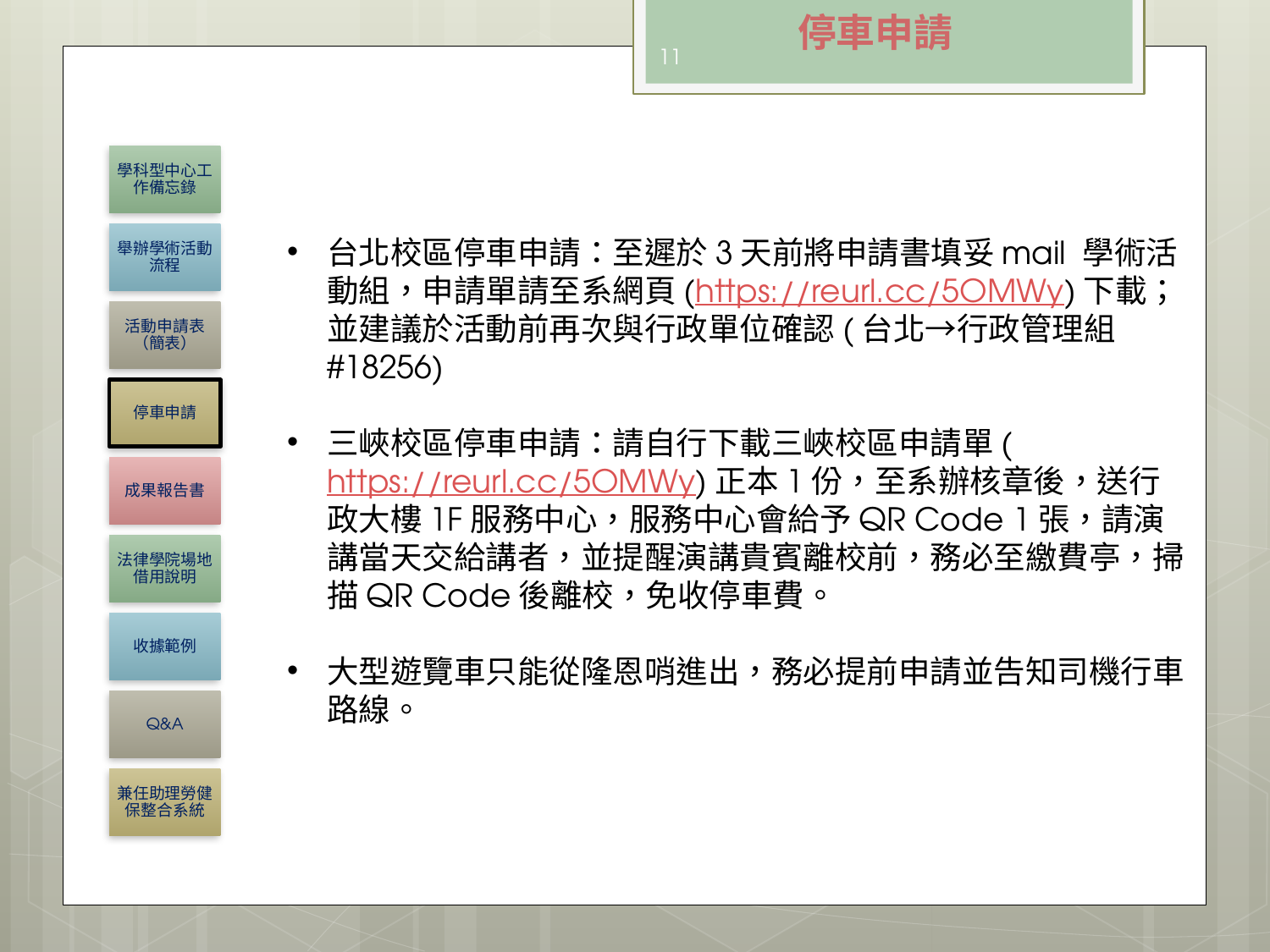

停車申請
11
學科型中心工作備忘錄
舉辦學術活動流程
活動申請表（簡表）
停車申請
成果報告書
法律學院場地借用說明
收據範例
Q&A
兼任助理勞健保整合系統

台北校區停車申請：至遲於3天前將申請書填妥mail 學術活動組，申請單請至系網頁(https://reurl.cc/5OMWy)下載；並建議於活動前再次與行政單位確認(台北→行政管理組#18256)

三峽校區停車申請：請自行下載三峽校區申請單(https://reurl.cc/5OMWy)正本1份，至系辦核章後，送行政大樓1F服務中心，服務中心會給予QR Code 1張，請演講當天交給講者，並提醒演講貴賓離校前，務必至繳費亭，掃描QR Code後離校，免收停車費。

大型遊覽車只能從隆恩哨進出，務必提前申請並告知司機行車路線。